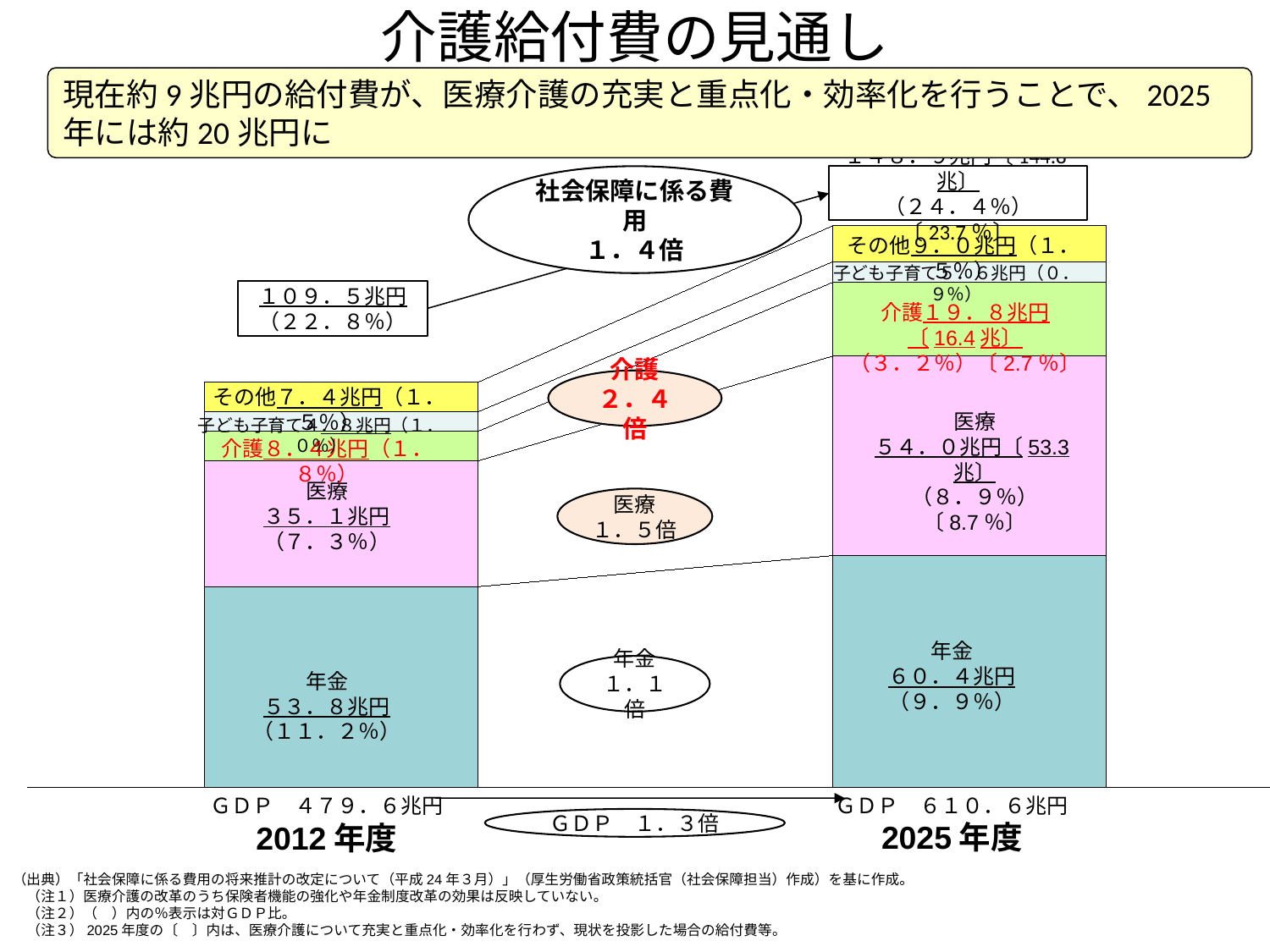

介護給付費の見通し
現在約9兆円の給付費が、医療介護の充実と重点化・効率化を行うことで、2025年には約20兆円に

### Chart

| Category | 年金 | 医療 | 介護 | 子ども子育て | その他 |
|---|---|---|---|---|---|
社会保障に係る費用
１．４倍
１４８．９兆円〔144.8兆〕
（２４．４％）〔23.7％〕
その他９．０兆円（１．５％）
子ども子育て５．６兆円（０．９％）
１０９．５兆円
（２２．８％）
介護１９．８兆円〔16.4兆〕
（３．２％）〔2.7％〕
介護
２．４倍
その他７．４兆円（１．５％）
医療
５４．０兆円〔53.3兆〕
（８．９％）〔8.7％〕
子ども子育て４．８兆円（１．０％）
介護８．４兆円（１．８％）
医療
３５．１兆円
（７．３％）
医療
１．５倍
年金
６０．４兆円
（９．９％）
年金
１．１倍
年金
５３．８兆円
（１１．２％）
ＧＤＰ　６１０．６兆円
2025年度
ＧＤＰ　４７９．６兆円
2012年度
ＧＤＰ　１．３倍
（出典）「社会保障に係る費用の将来推計の改定について（平成24年３月）」（厚生労働省政策統括官（社会保障担当）作成）を基に作成。
　（注１）医療介護の改革のうち保険者機能の強化や年金制度改革の効果は反映していない。
　（注２）（　）内の％表示は対ＧＤＰ比。
　（注３）2025年度の〔　〕内は、医療介護について充実と重点化・効率化を行わず、現状を投影した場合の給付費等。